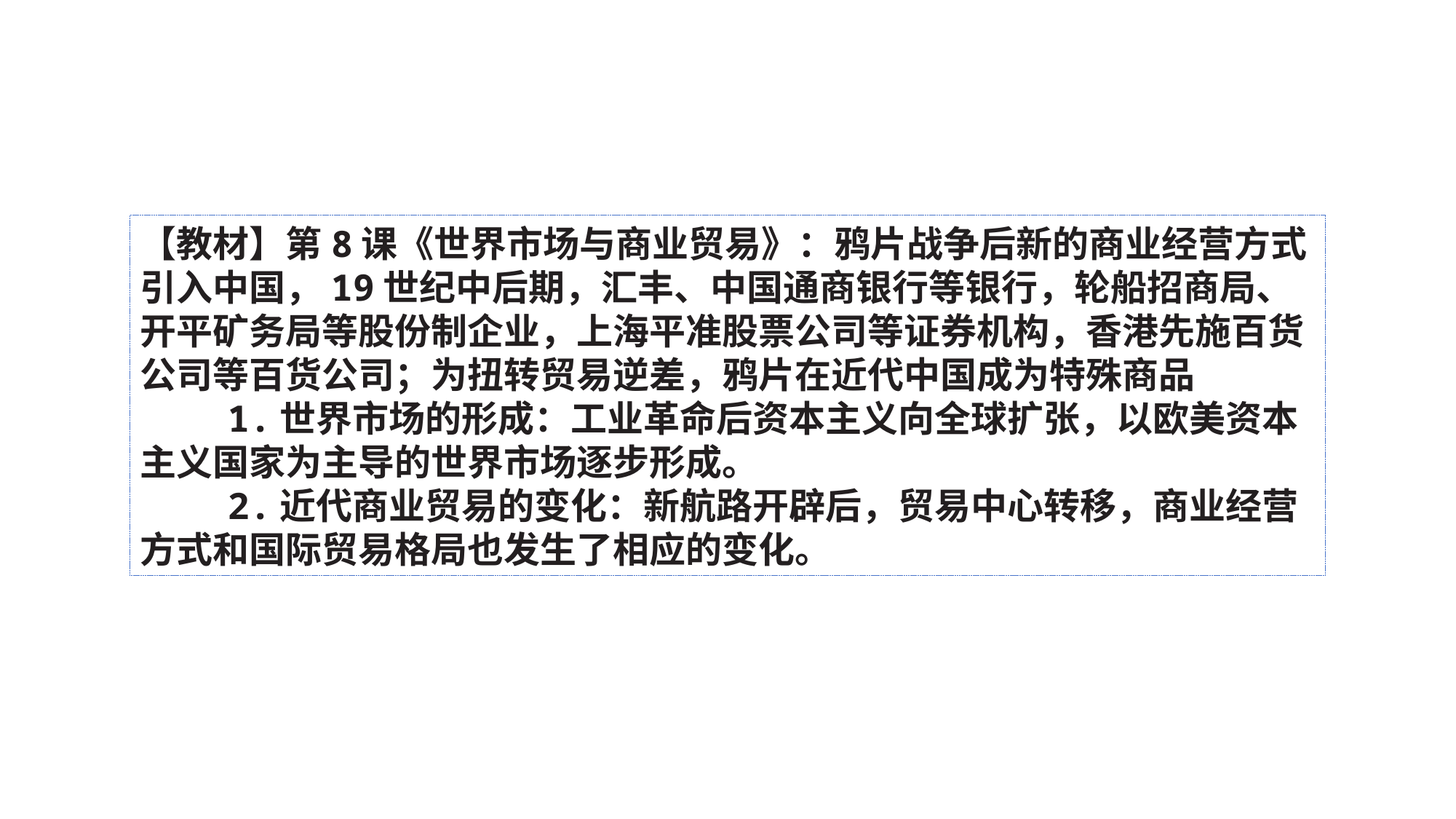

【教材】第8课《世界市场与商业贸易》：鸦片战争后新的商业经营方式引入中国，19世纪中后期，汇丰、中国通商银行等银行，轮船招商局、开平矿务局等股份制企业，上海平准股票公司等证券机构，香港先施百货公司等百货公司；为扭转贸易逆差，鸦片在近代中国成为特殊商品
    1.世界市场的形成：工业革命后资本主义向全球扩张，以欧美资本主义国家为主导的世界市场逐步形成。
    2.近代商业贸易的变化：新航路开辟后，贸易中心转移，商业经营方式和国际贸易格局也发生了相应的变化。